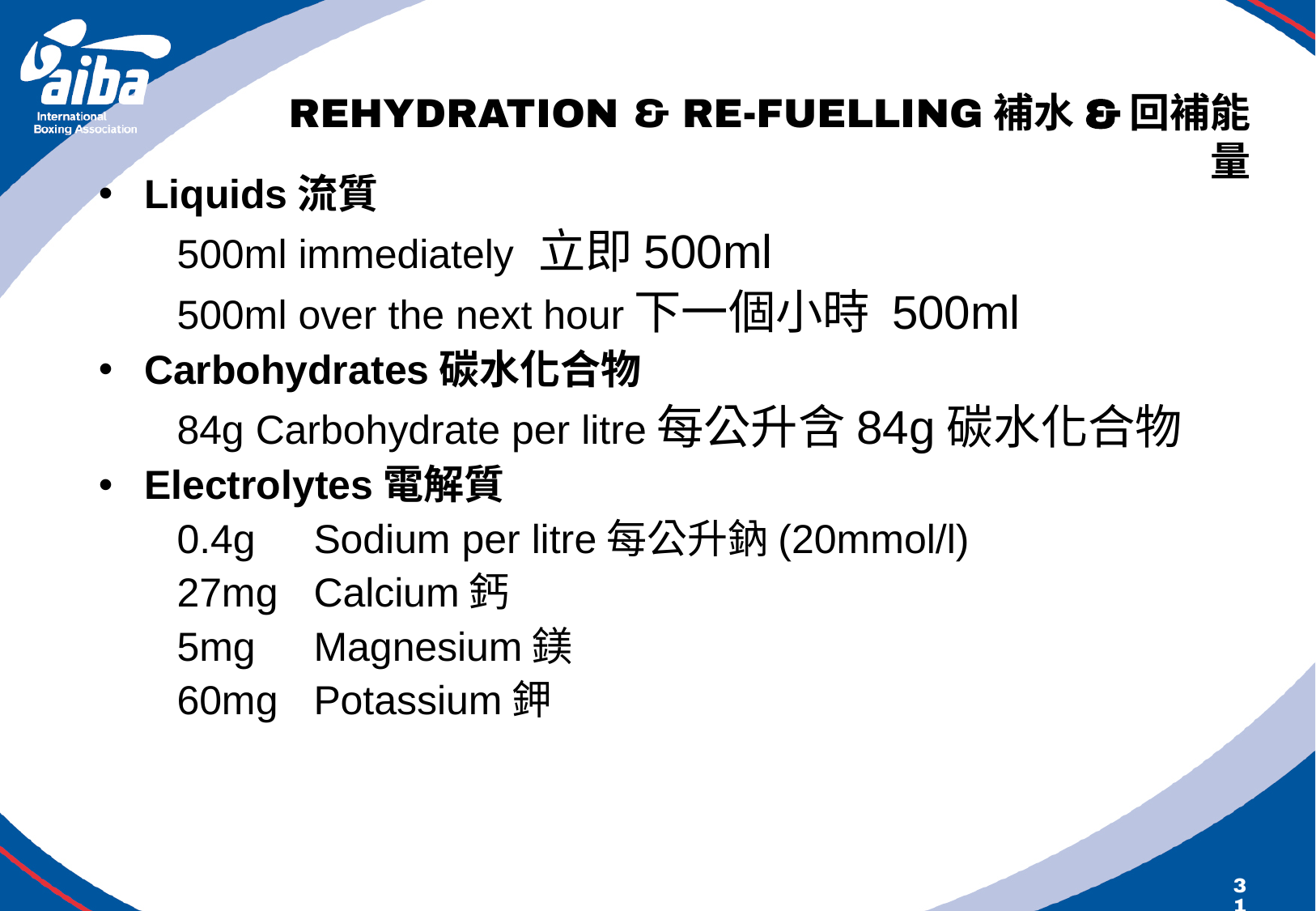

# REHYDRATION & RE-FUELLING補水&回補能量
Liquids流質
  500ml immediately 立即500ml
  500ml over the next hour下一個小時 500ml
Carbohydrates碳水化合物
  84g Carbohydrate per litre每公升含84g碳水化合物
Electrolytes電解質
  0.4g	Sodium per litre每公升鈉(20mmol/l)
  27mg	Calcium鈣
  5mg 	Magnesium鎂
  60mg	Potassium鉀
319